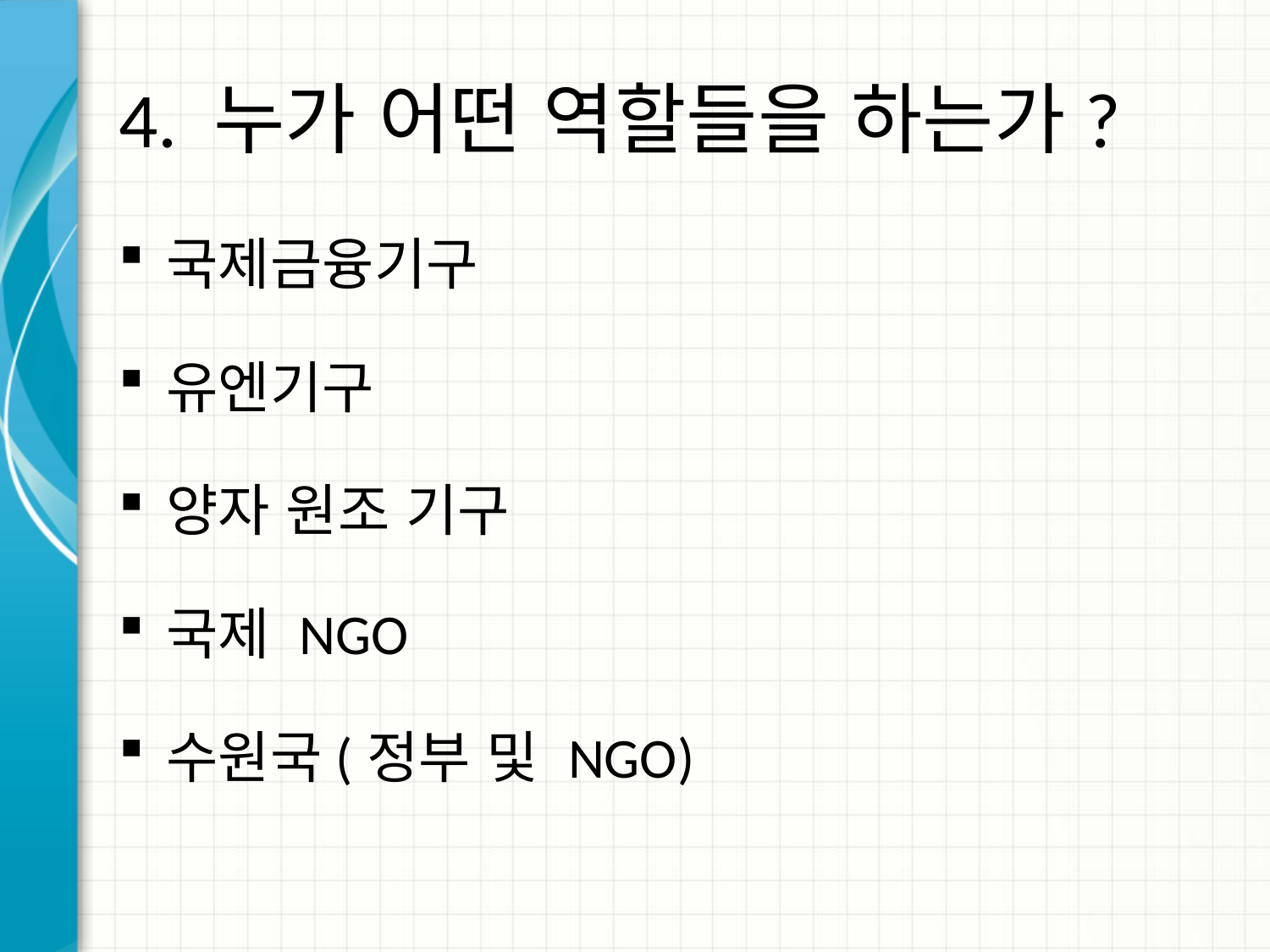

# 4. 누가 어떤 역할들을 하는가?
국제금융기구

유엔기구

양자 원조 기구

국제 NGO

수원국(정부 및 NGO)